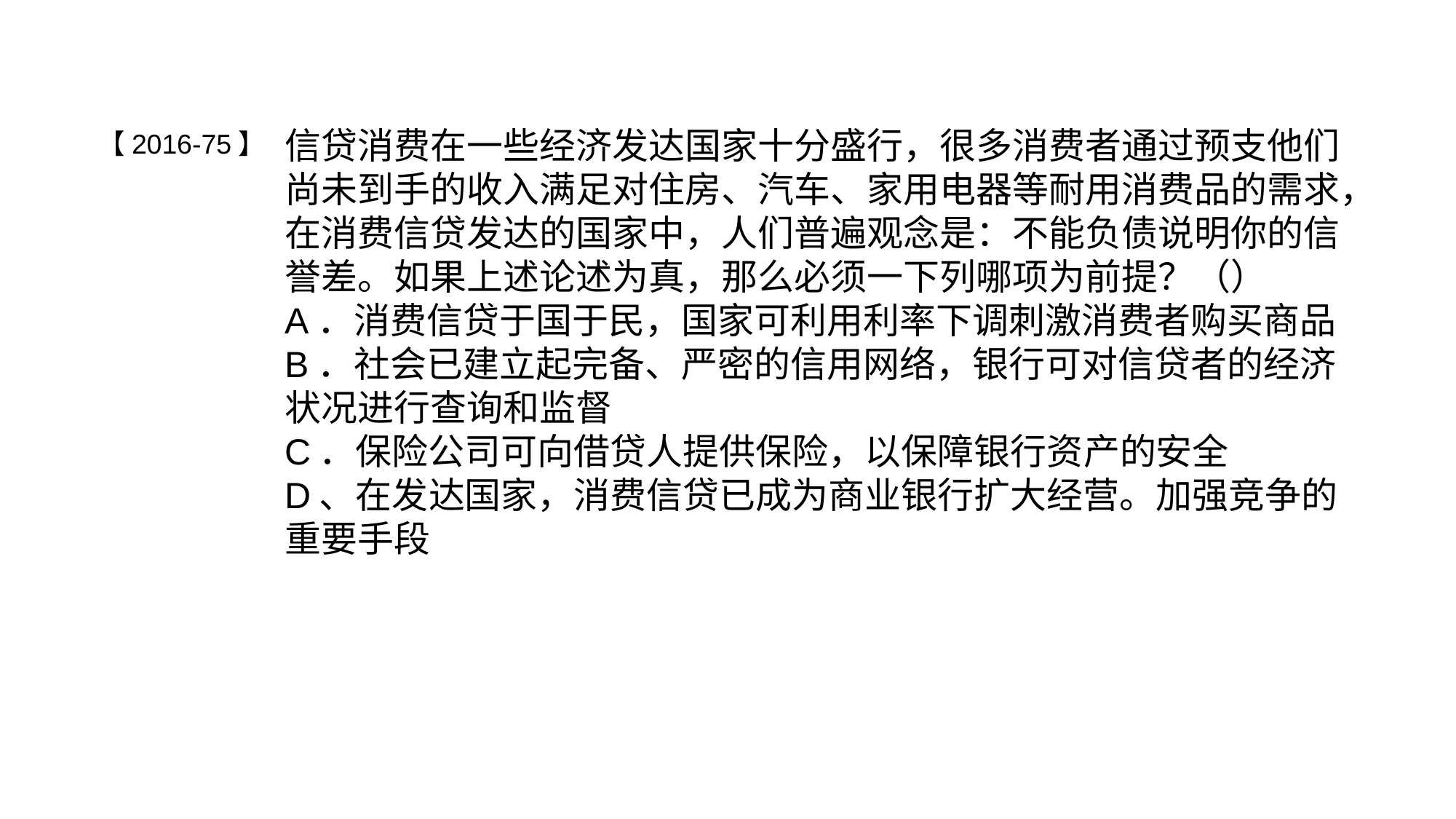

信贷消费在一些经济发达国家十分盛行，很多消费者通过预支他们尚未到手的收入满足对住房、汽车、家用电器等耐用消费品的需求，在消费信贷发达的国家中，人们普遍观念是：不能负债说明你的信誉差。如果上述论述为真，那么必须一下列哪项为前提？（）
A．消费信贷于国于民，国家可利用利率下调刺激消费者购买商品
B．社会已建立起完备、严密的信用网络，银行可对信贷者的经济状况进行查询和监督
C．保险公司可向借贷人提供保险，以保障银行资产的安全
D、在发达国家，消费信贷已成为商业银行扩大经营。加强竞争的重要手段
【2016-75】